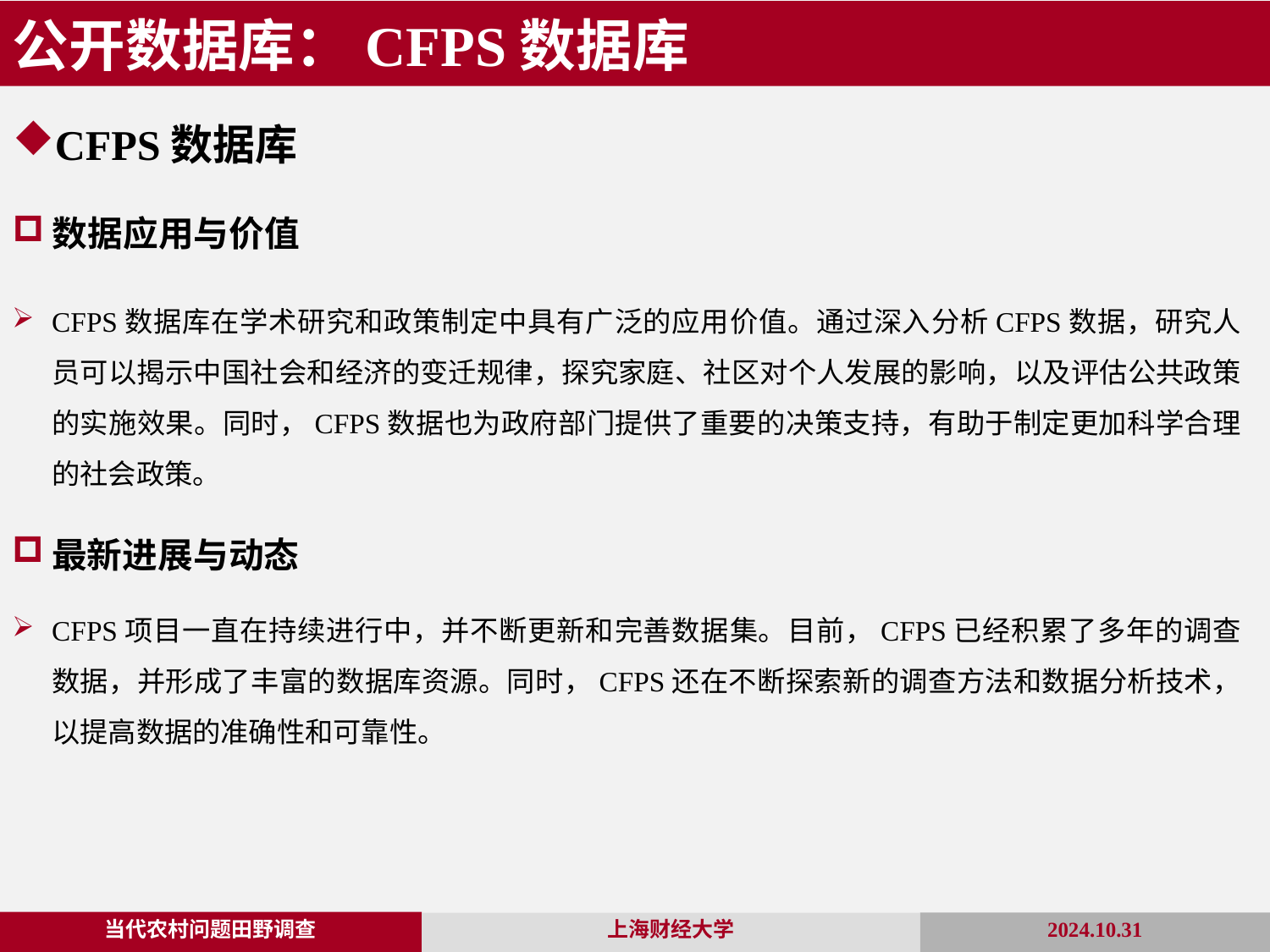

公开数据库：CFPS数据库
CFPS数据库
数据应用与价值
CFPS数据库在学术研究和政策制定中具有广泛的应用价值。通过深入分析CFPS数据，研究人员可以揭示中国社会和经济的变迁规律，探究家庭、社区对个人发展的影响，以及评估公共政策的实施效果。同时，CFPS数据也为政府部门提供了重要的决策支持，有助于制定更加科学合理的社会政策。
最新进展与动态
CFPS项目一直在持续进行中，并不断更新和完善数据集。目前，CFPS已经积累了多年的调查数据，并形成了丰富的数据库资源。同时，CFPS还在不断探索新的调查方法和数据分析技术，以提高数据的准确性和可靠性。
当代农村问题田野调查
2024.10.31
上海财经大学